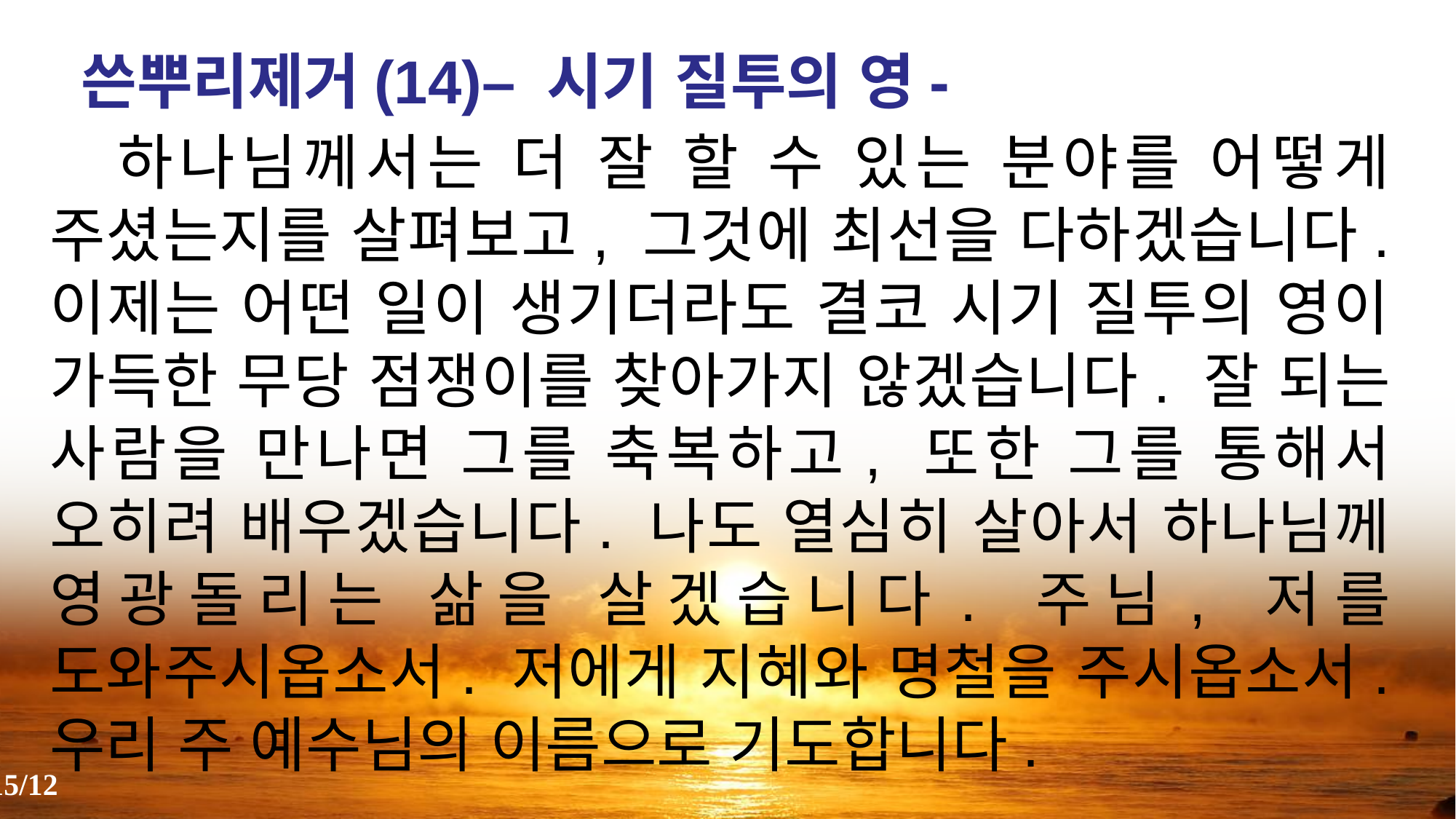

쓴뿌리제거(14)– 시기 질투의 영-
  하나님께서는 더 잘 할 수 있는 분야를 어떻게 주셨는지를 살펴보고, 그것에 최선을 다하겠습니다. 이제는 어떤 일이 생기더라도 결코 시기 질투의 영이 가득한 무당 점쟁이를 찾아가지 않겠습니다. 잘 되는 사람을 만나면 그를 축복하고, 또한 그를 통해서 오히려 배우겠습니다. 나도 열심히 살아서 하나님께 영광돌리는 삶을 살겠습니다. 주님, 저를 도와주시옵소서. 저에게 지혜와 명철을 주시옵소서. 우리 주 예수님의 이름으로 기도합니다.